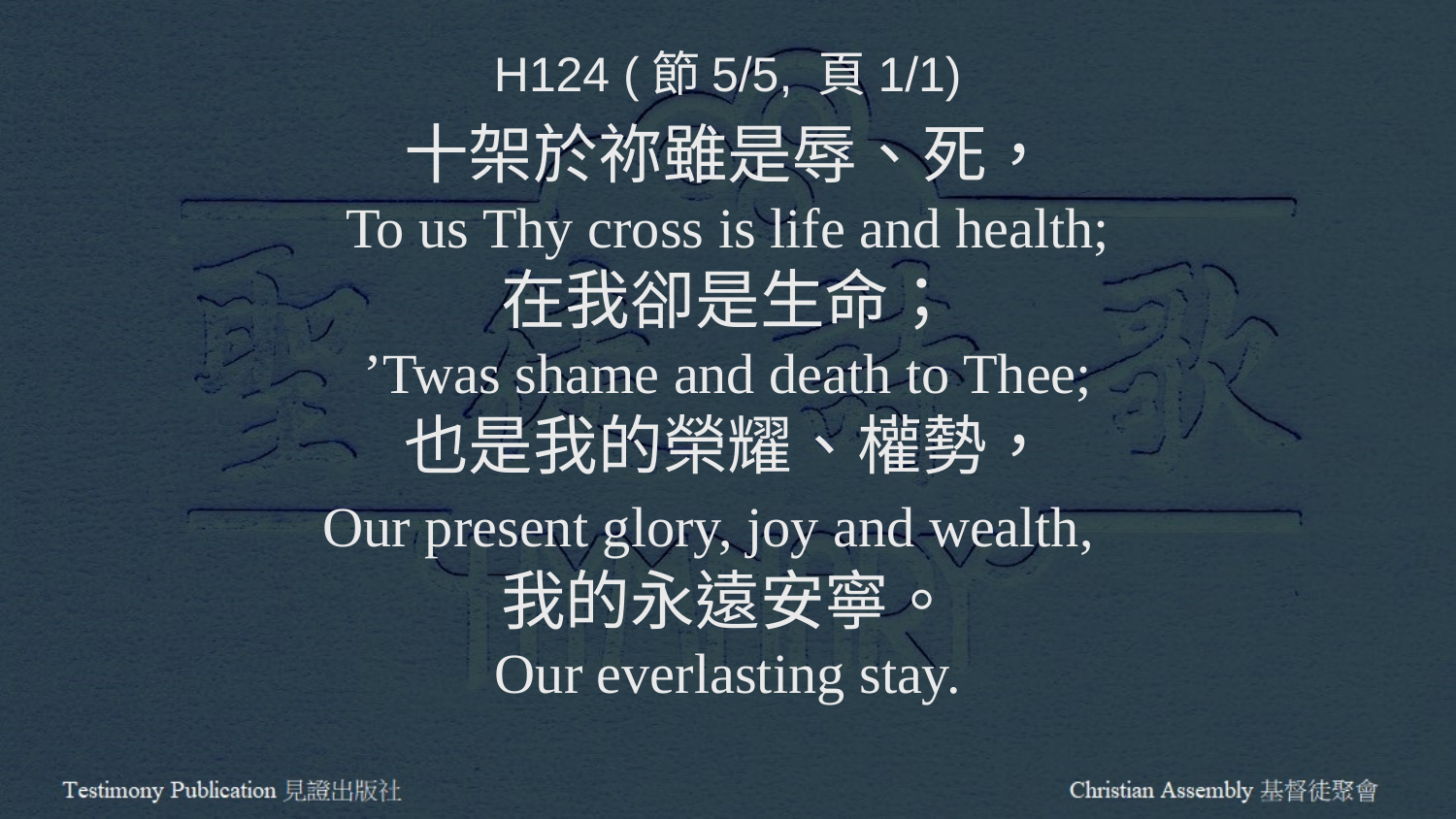

H124 (節5/5, 頁1/1)
十架於祢雖是辱、死，
To us Thy cross is life and health;
在我卻是生命；
’Twas shame and death to Thee;
也是我的榮耀、權勢，
Our present glory, joy and wealth,
我的永遠安寧。
Our everlasting stay.